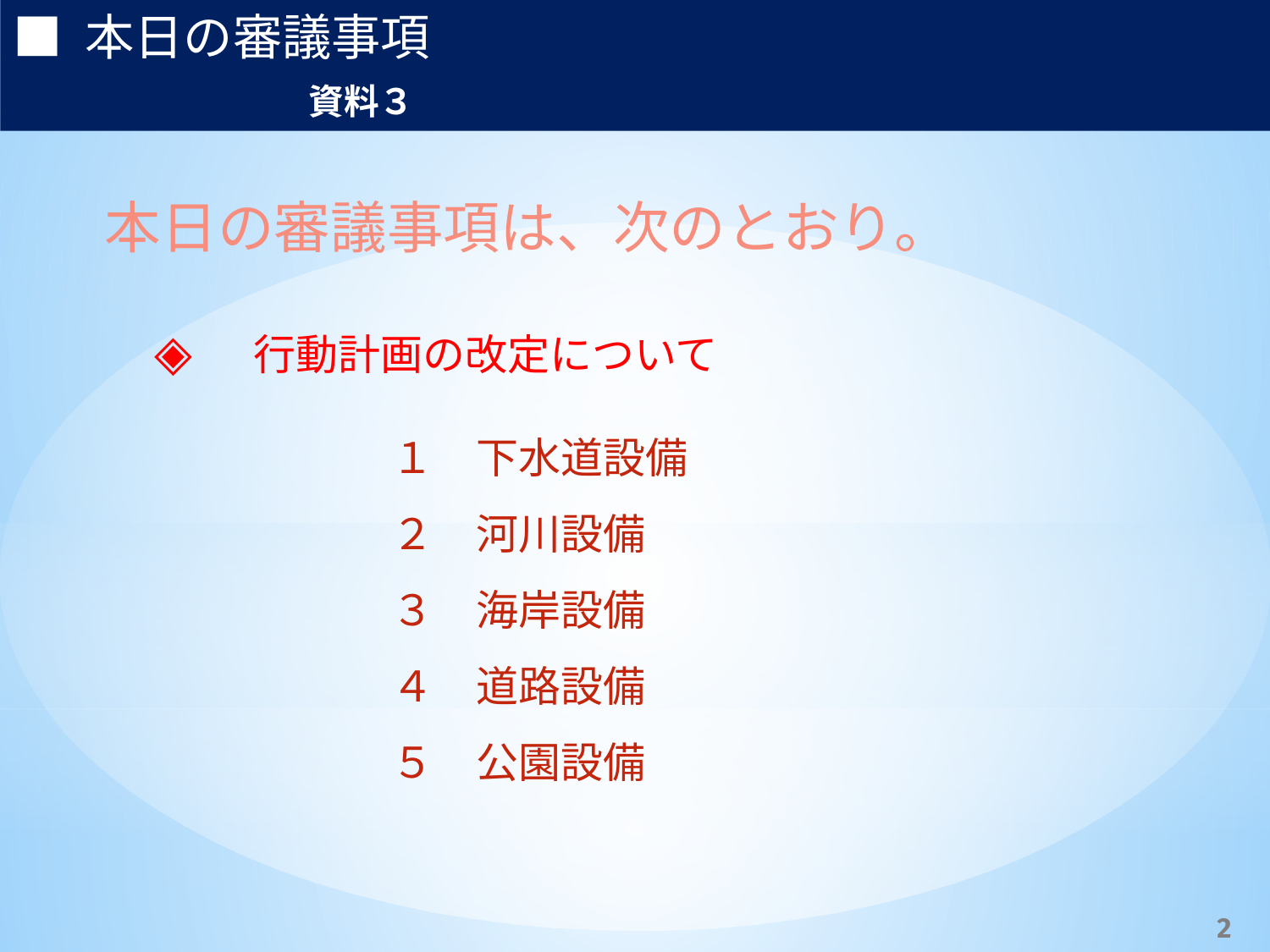

■ 本日の審議事項　　　　　　　　　　　　　　　　　　　　　　資料３
本日の審議事項は、次のとおり。
◈　行動計画の改定について
　　　　　１　下水道設備
　　　　　２　河川設備
　　　　　３　海岸設備
　　　　　４　道路設備
　　　　　５　公園設備
2